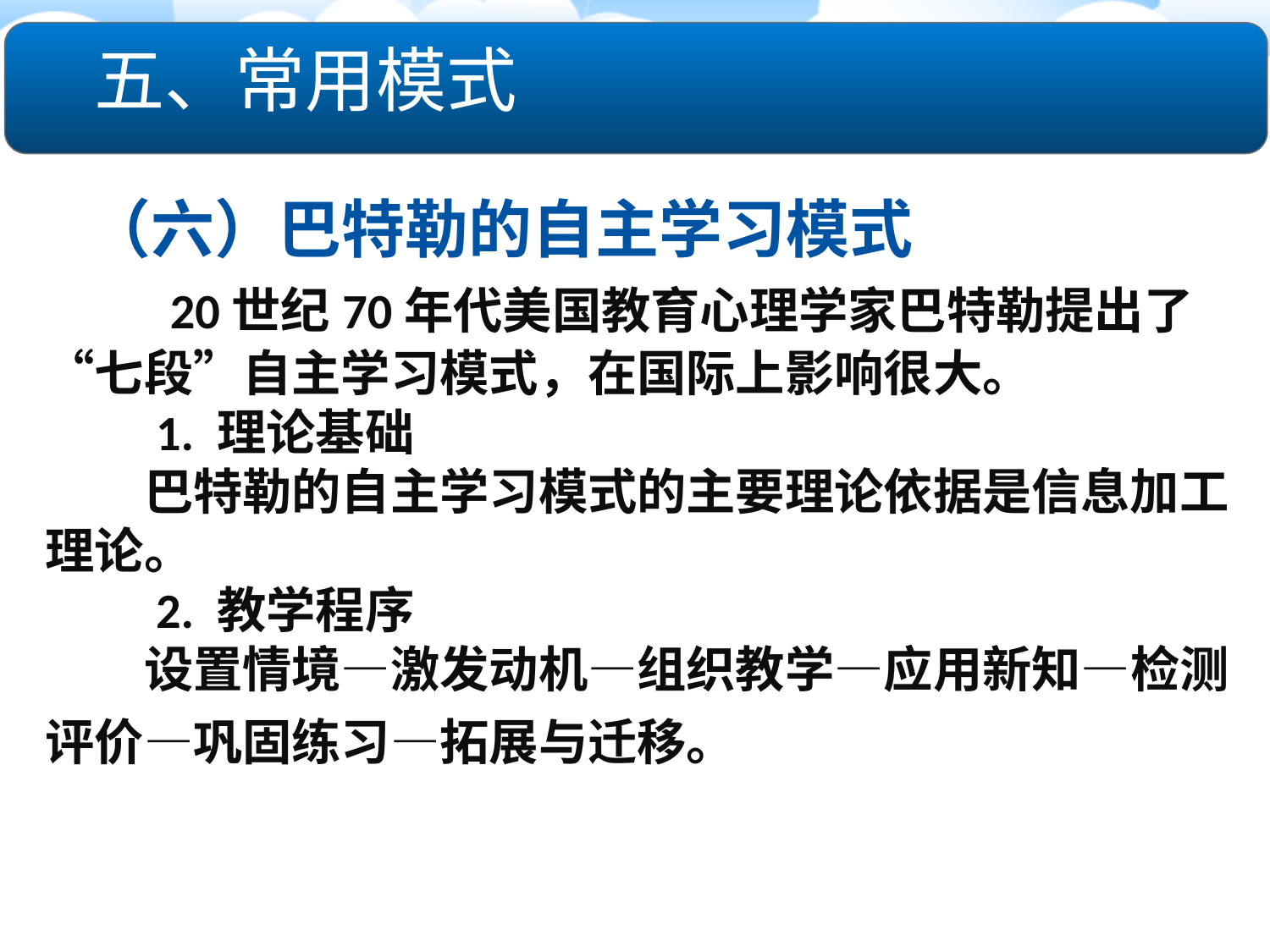

五、常用模式
　（六）巴特勒的自主学习模式
　　20世纪70年代美国教育心理学家巴特勒提出了“七段”自主学习模式，在国际上影响很大。
　　1. 理论基础
　　巴特勒的自主学习模式的主要理论依据是信息加工理论。
　　2. 教学程序
　　设置情境—激发动机—组织教学—应用新知—检测评价—巩固练习—拓展与迁移。